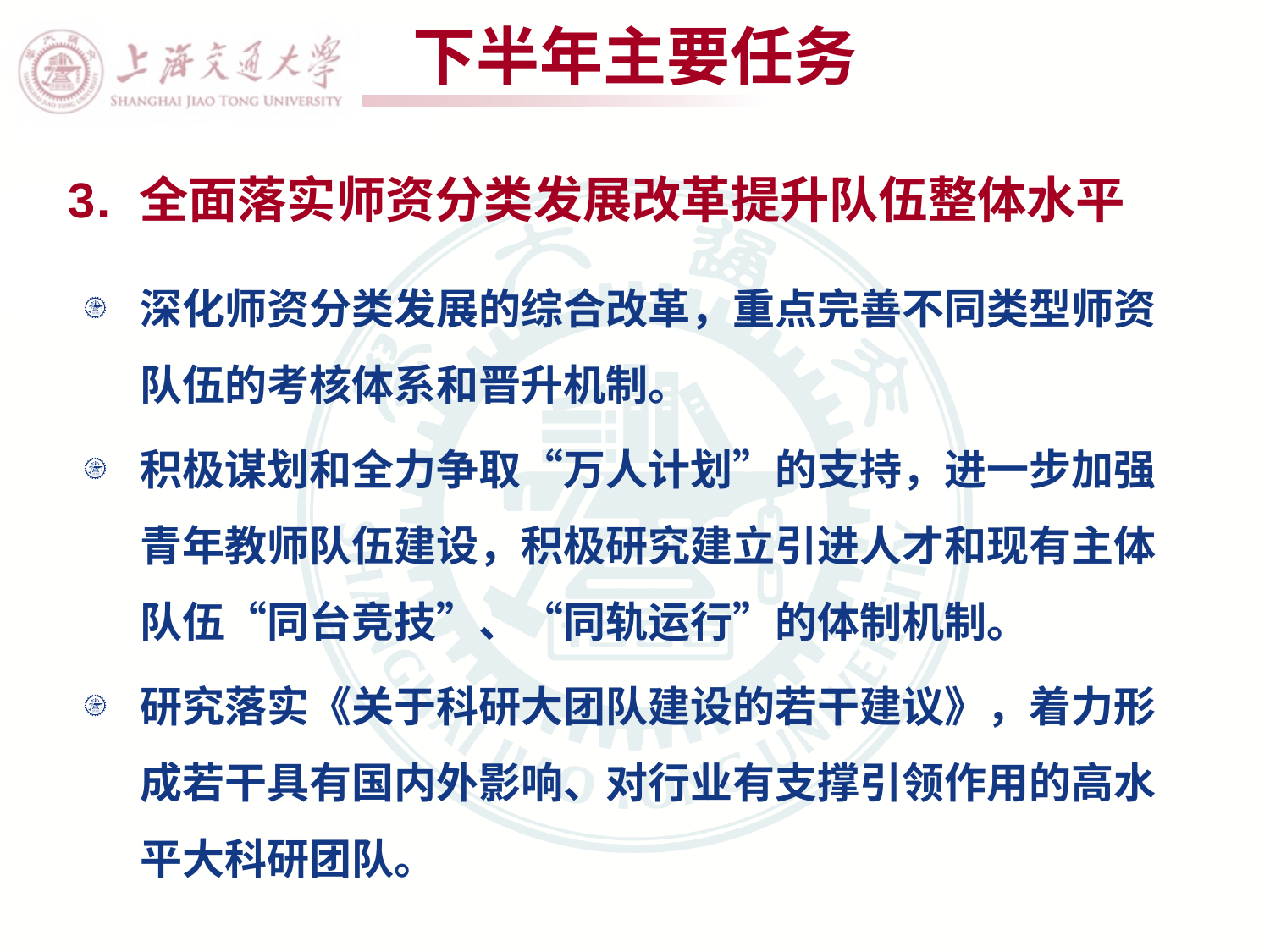

# 下半年主要任务
全面落实师资分类发展改革提升队伍整体水平
深化师资分类发展的综合改革，重点完善不同类型师资队伍的考核体系和晋升机制。
积极谋划和全力争取“万人计划”的支持，进一步加强青年教师队伍建设，积极研究建立引进人才和现有主体队伍“同台竞技”、“同轨运行”的体制机制。
研究落实《关于科研大团队建设的若干建议》，着力形成若干具有国内外影响、对行业有支撑引领作用的高水平大科研团队。